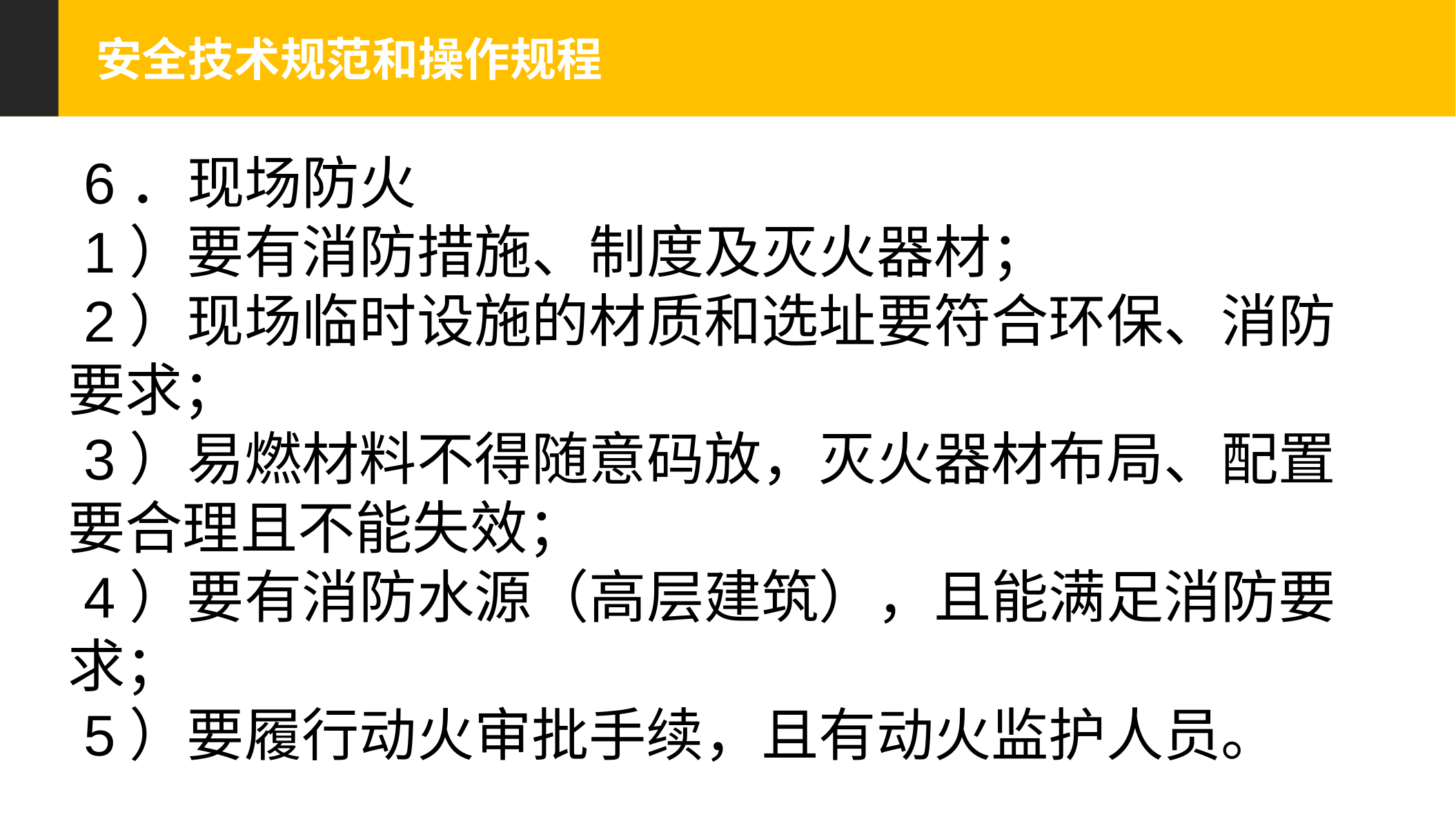

安全技术规范和操作规程
 6．现场防火
 1）要有消防措施、制度及灭火器材；
 2）现场临时设施的材质和选址要符合环保、消防要求；
 3）易燃材料不得随意码放，灭火器材布局、配置要合理且不能失效；
 4）要有消防水源（高层建筑），且能满足消防要求；
 5）要履行动火审批手续，且有动火监护人员。